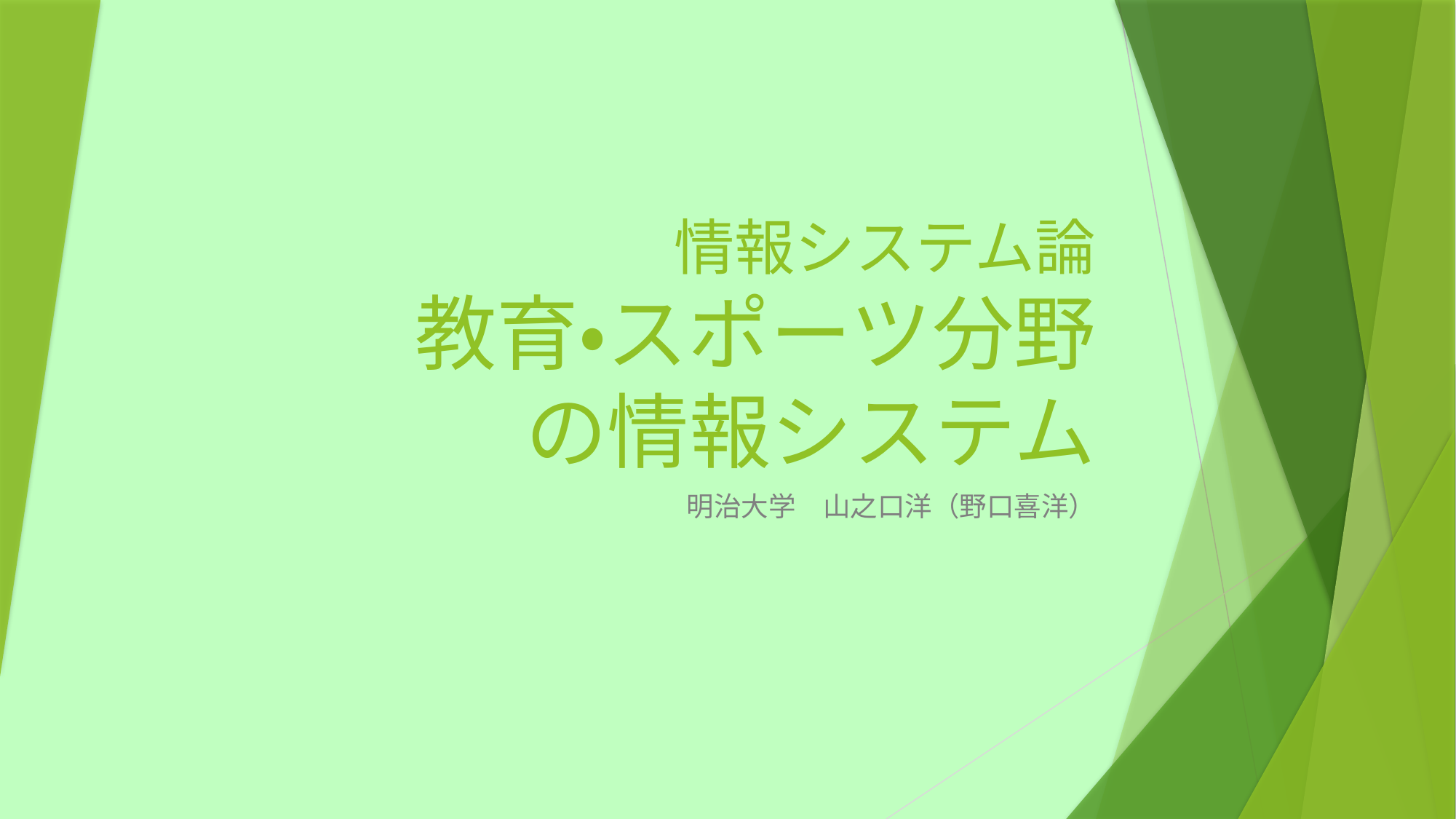

# 情報システム論 教育・スポーツ分野 の情報システム
明治大学　山之口洋（野口喜洋）